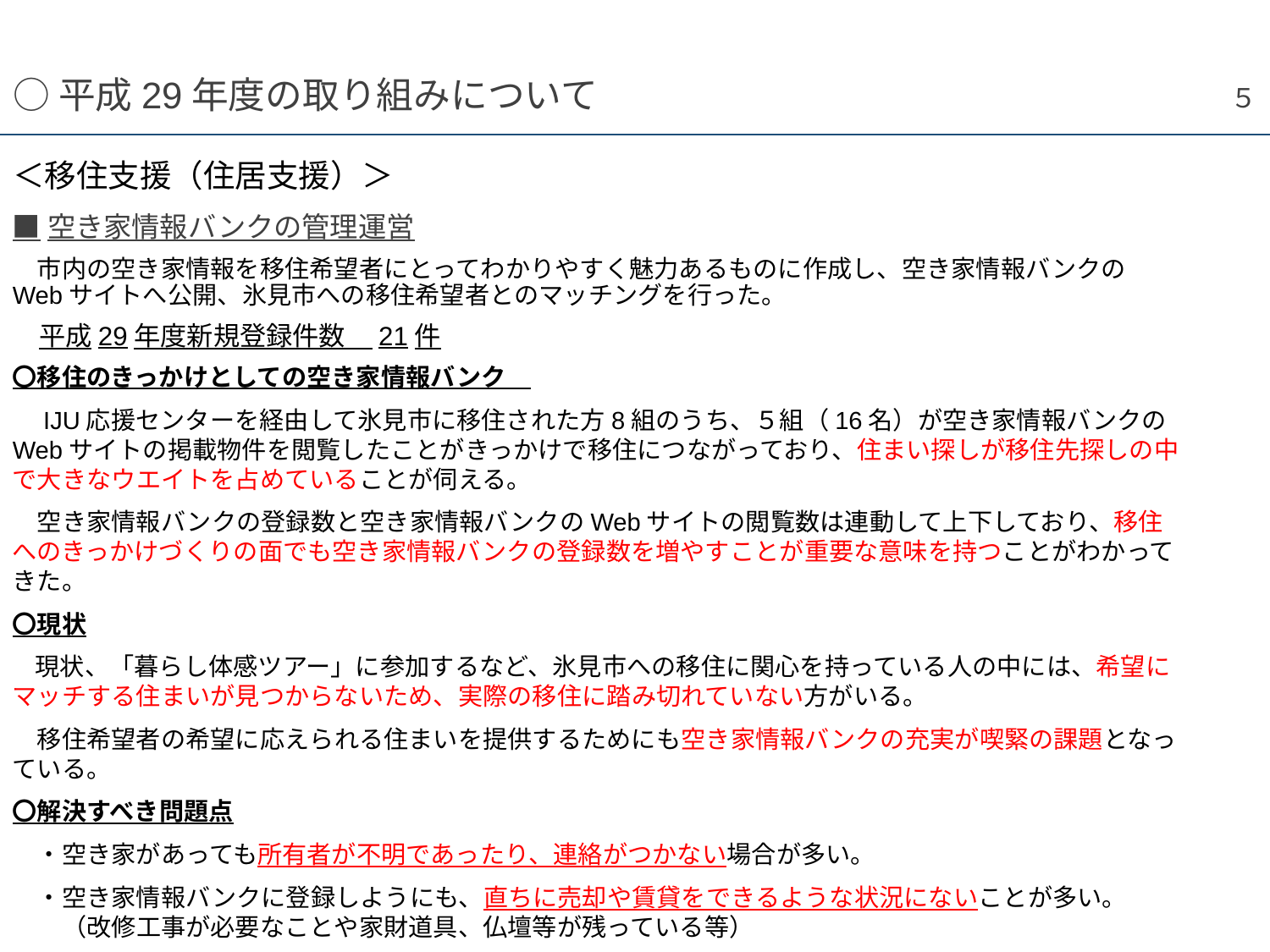

５
# ○平成29年度の取り組みについて
＜移住支援（住居支援）＞

■空き家情報バンクの管理運営
　市内の空き家情報を移住希望者にとってわかりやすく魅力あるものに作成し、空き家情報バンクのWebサイトへ公開、氷見市への移住希望者とのマッチングを行った。
　平成29年度新規登録件数　21件
〇移住のきっかけとしての空き家情報バンク
　IJU応援センターを経由して氷見市に移住された方8組のうち、５組（16名）が空き家情報バンクのWebサイトの掲載物件を閲覧したことがきっかけで移住につながっており、住まい探しが移住先探しの中で大きなウエイトを占めていることが伺える。
　空き家情報バンクの登録数と空き家情報バンクのWebサイトの閲覧数は連動して上下しており、移住へのきっかけづくりの面でも空き家情報バンクの登録数を増やすことが重要な意味を持つことがわかってきた。
〇現状
　現状、「暮らし体感ツアー」に参加するなど、氷見市への移住に関心を持っている人の中には、希望にマッチする住まいが見つからないため、実際の移住に踏み切れていない方がいる。
　移住希望者の希望に応えられる住まいを提供するためにも空き家情報バンクの充実が喫緊の課題となっている。
〇解決すべき問題点
　・空き家があっても所有者が不明であったり、連絡がつかない場合が多い。
　・空き家情報バンクに登録しようにも、直ちに売却や賃貸をできるような状況にないことが多い。
　　（改修工事が必要なことや家財道具、仏壇等が残っている等）